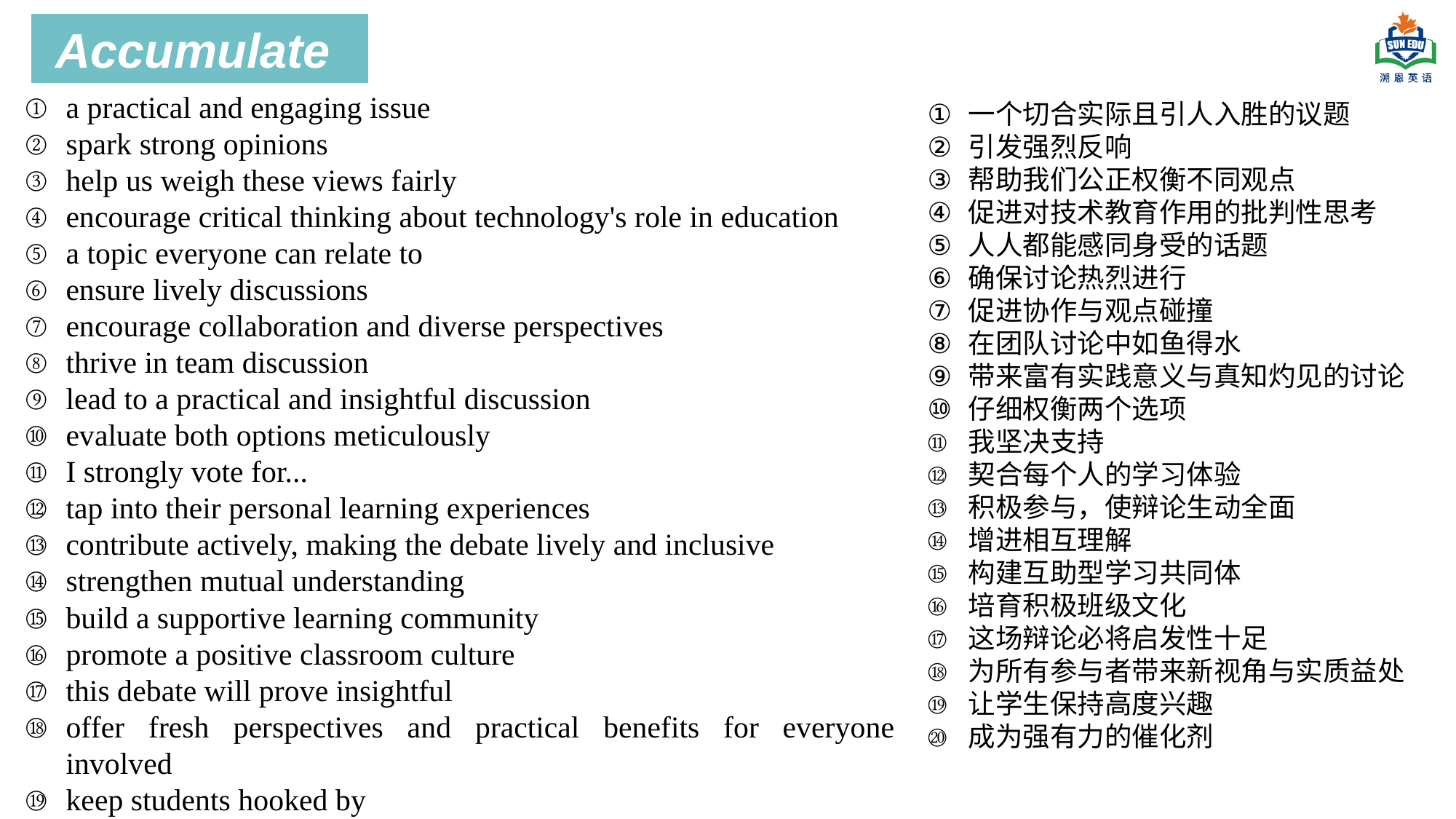

Accumulate
a practical and engaging issue
spark strong opinions
help us weigh these views fairly
encourage critical thinking about technology's role in education
a topic everyone can relate to
ensure lively discussions
encourage collaboration and diverse perspectives
thrive in team discussion
lead to a practical and insightful discussion
evaluate both options meticulously
I strongly vote for...
tap into their personal learning experiences
contribute actively, making the debate lively and inclusive
strengthen mutual understanding
build a supportive learning community
promote a positive classroom culture
this debate will prove insightful
offer fresh perspectives and practical benefits for everyone involved
keep students hooked by
serve as a powerful catalyst for

一个切合实际且引人入胜的议题
引发强烈反响
帮助我们公正权衡不同观点
促进对技术教育作用的批判性思考
人人都能感同身受的话题
确保讨论热烈进行
促进协作与观点碰撞
在团队讨论中如鱼得水
带来富有实践意义与真知灼见的讨论
仔细权衡两个选项
我坚决支持
契合每个人的学习体验
积极参与，使辩论生动全面
增进相互理解
构建互助型学习共同体
培育积极班级文化
这场辩论必将启发性十足
为所有参与者带来新视角与实质益处
让学生保持高度兴趣
成为强有力的催化剂